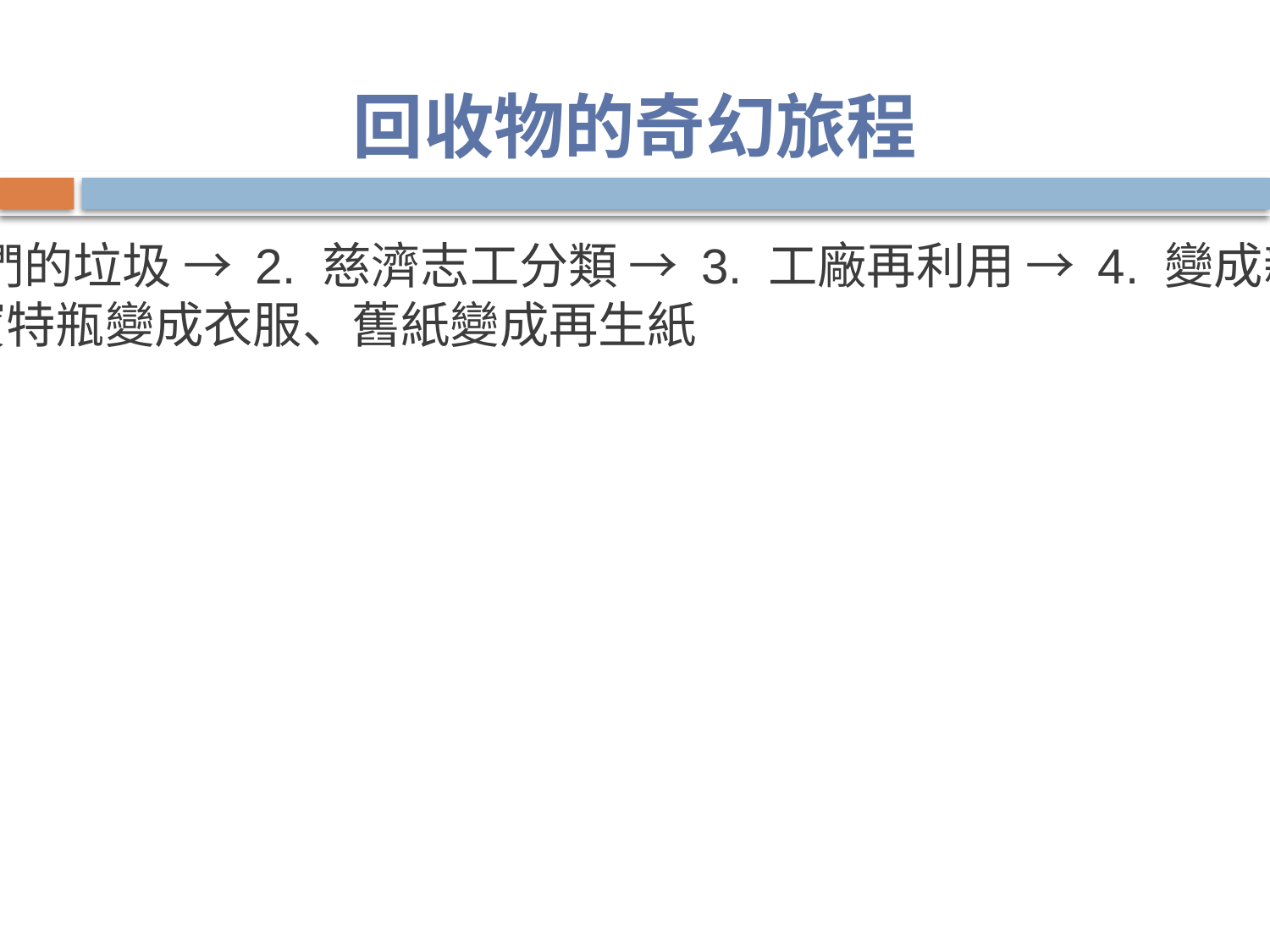

#

回收物的奇幻旅程

1. 我們的垃圾 → 2. 慈濟志工分類 → 3. 工廠再利用 → 4. 變成新產品
例：寶特瓶變成衣服、舊紙變成再生紙